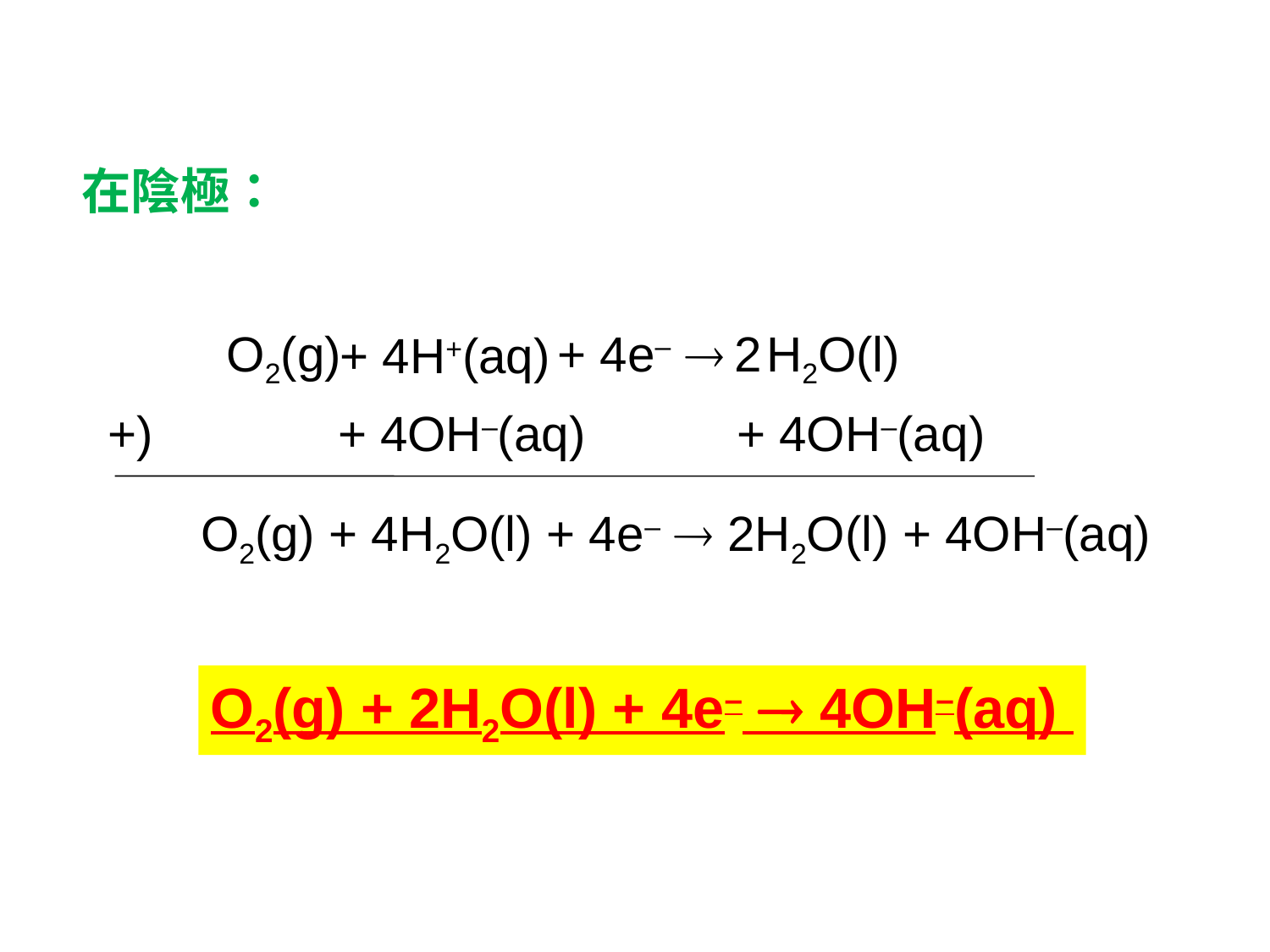

在陰極：
O2(g)                         →   H2O(l)
+ 4e–
2
+ 4H+(aq)
+)
+ 4OH–(aq)           + 4OH–(aq)

O2(g) + 4H2O(l) + 4e– → 2H2O(l) + 4OH–(aq)
O2(g) + 2H2O(l) + 4e– → 4OH–(aq)